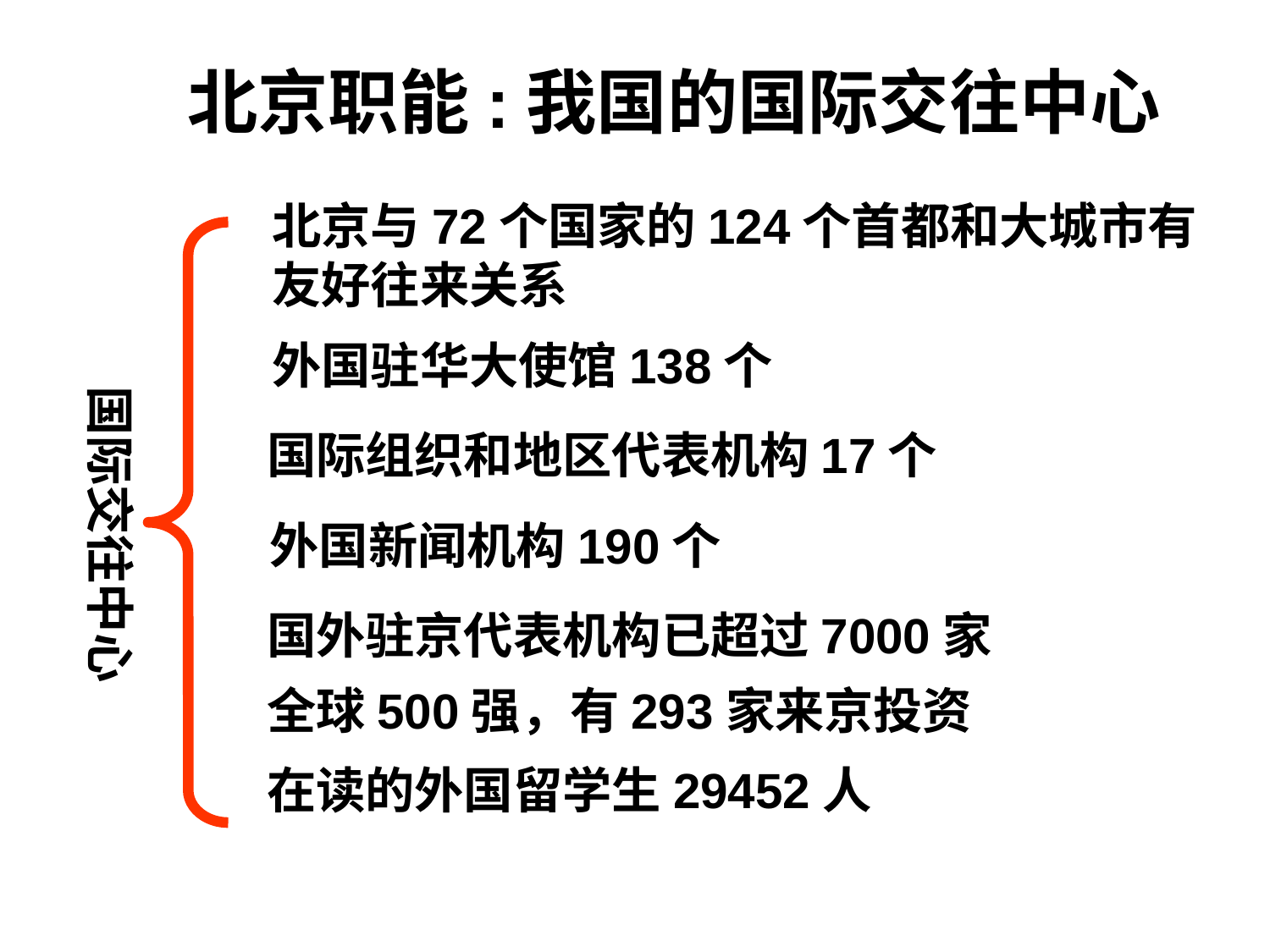

# 北京职能:我国的国际交往中心
北京与72个国家的124个首都和大城市有友好往来关系

外国驻华大使馆138个
 国际交往中心
国际组织和地区代表机构17个
外国新闻机构190个
国外驻京代表机构已超过7000家
全球500强，有293家来京投资
在读的外国留学生29452人